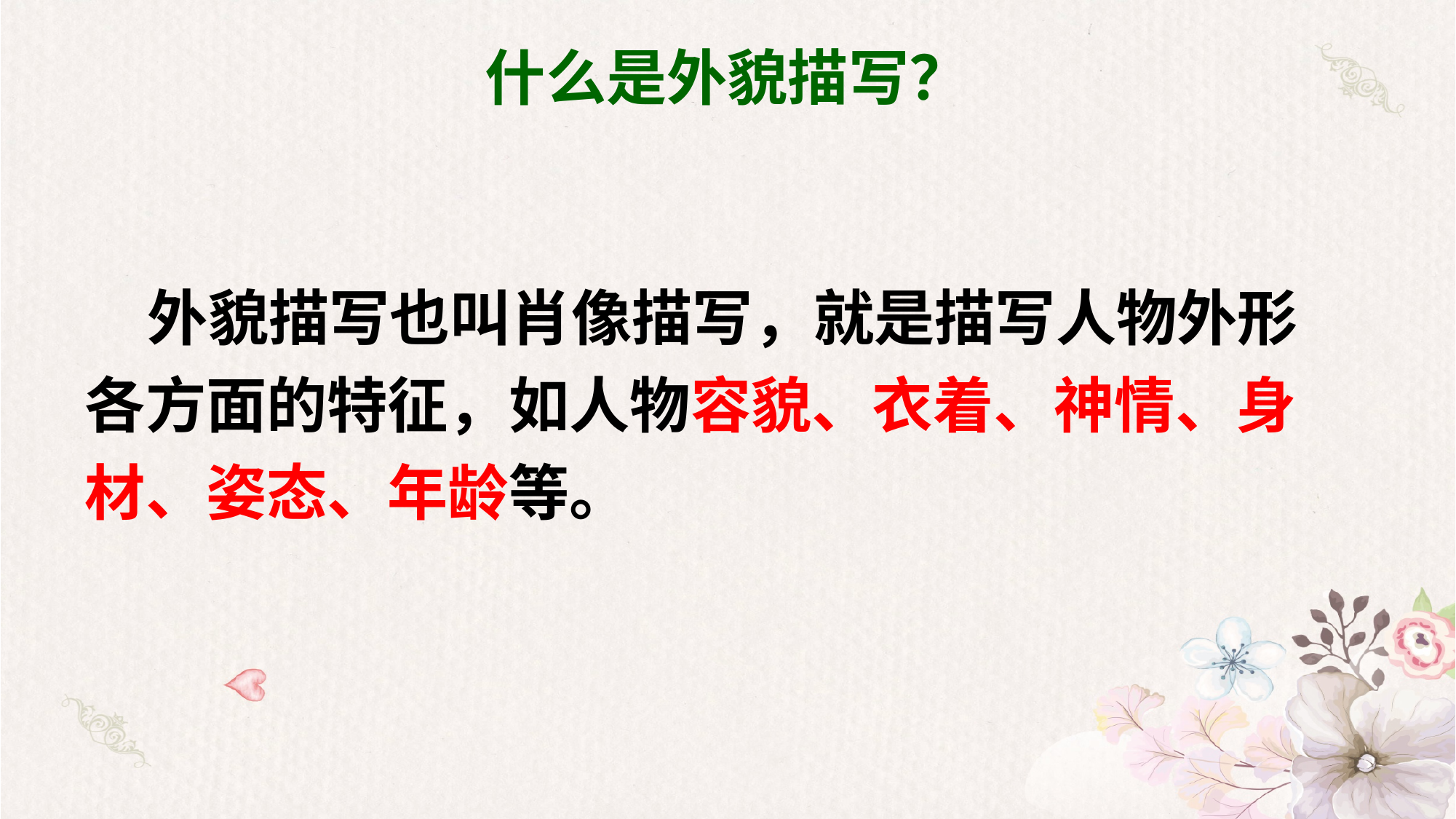

什么是外貌描写？

    外貌描写也叫肖像描写，就是描写人物外形各方面的特征，如人物容貌、衣着、神情、身材、姿态、年龄等。